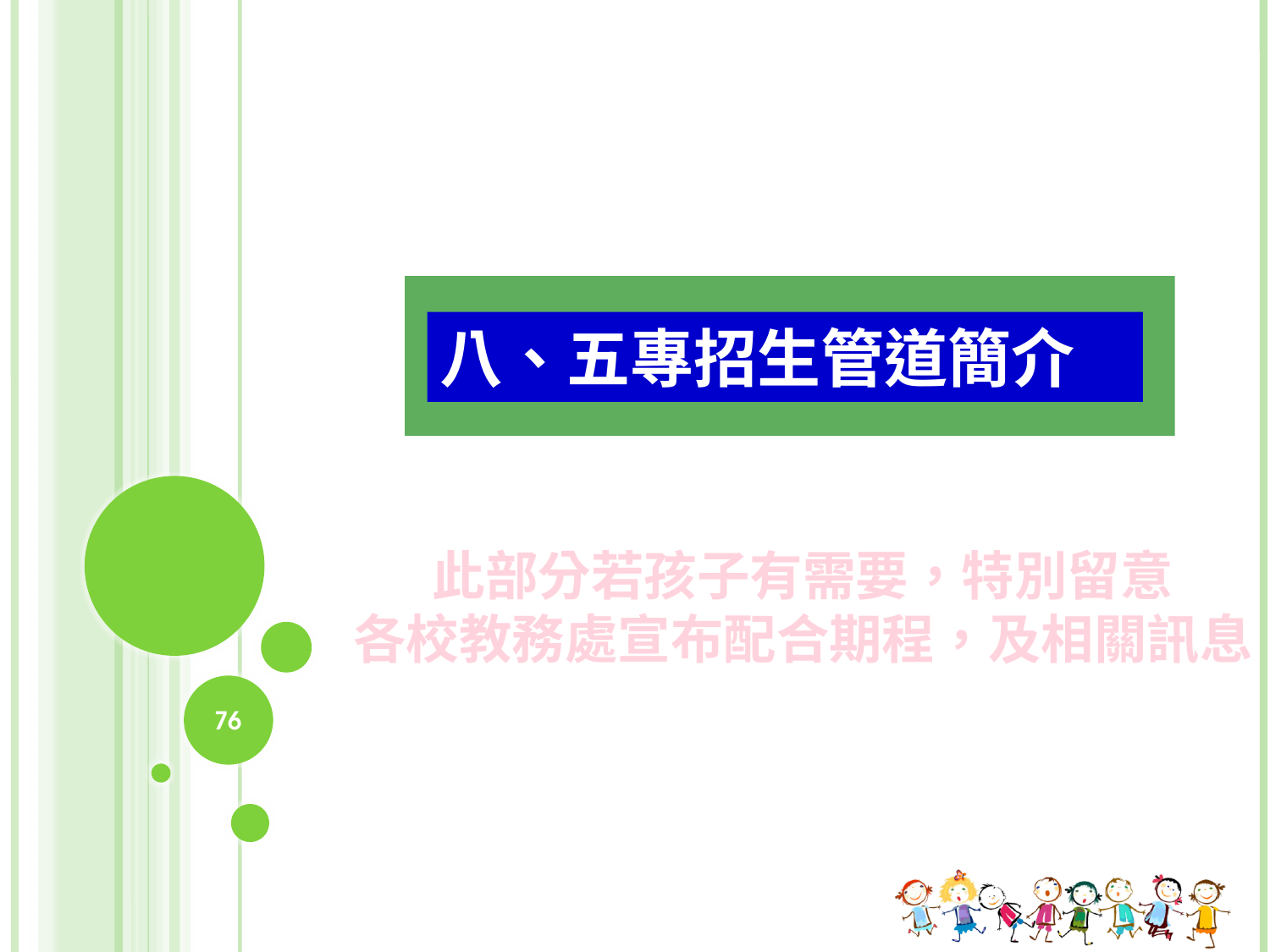

# 八、五專招生管道簡介
此部分若孩子有需要，特別留意
各校教務處宣布配合期程，及相關訊息
76